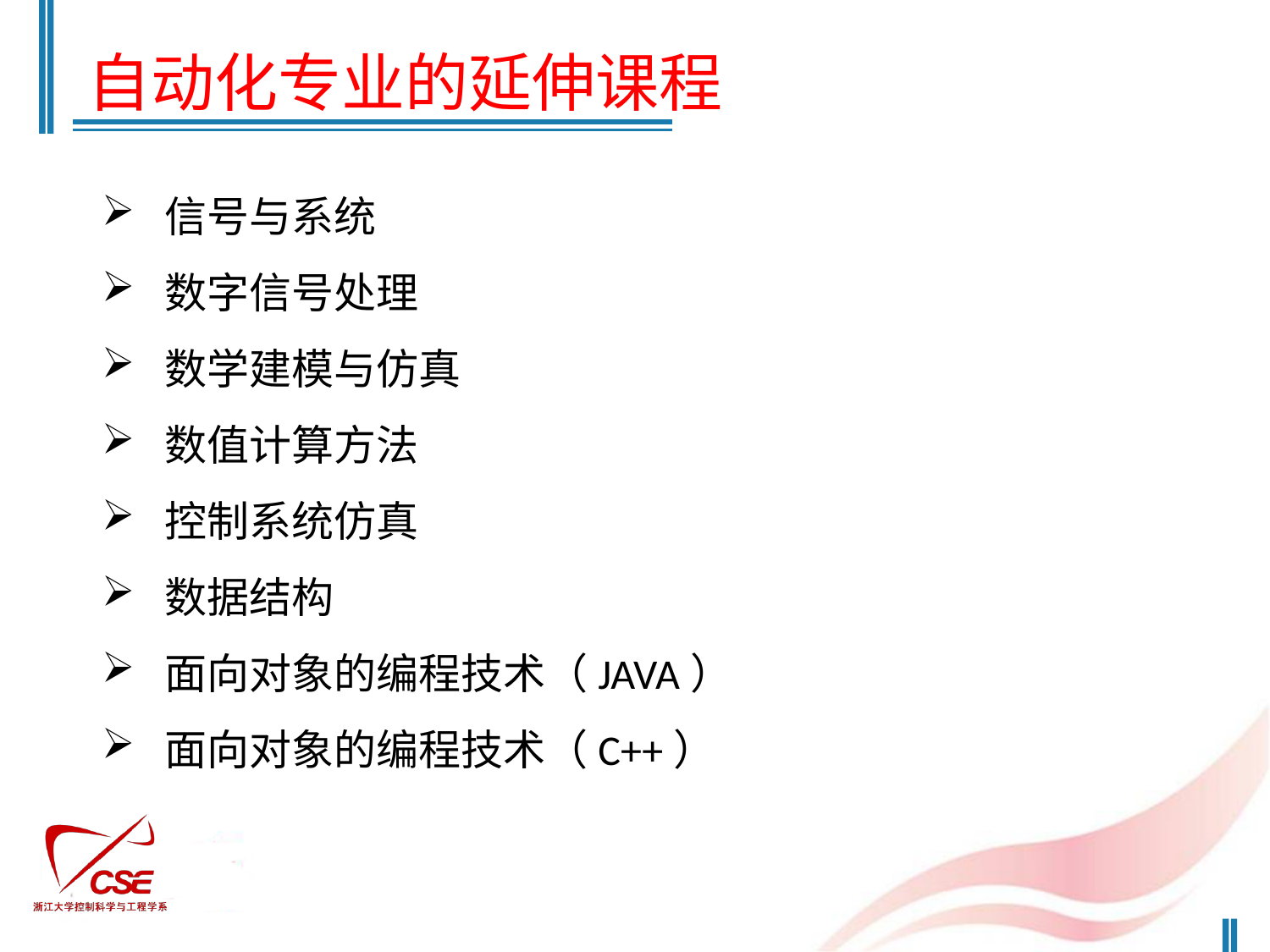

自动化专业的延伸课程
  信号与系统
  数字信号处理
  数学建模与仿真
  数值计算方法
  控制系统仿真
  数据结构
  面向对象的编程技术（JAVA）
  面向对象的编程技术（C++）